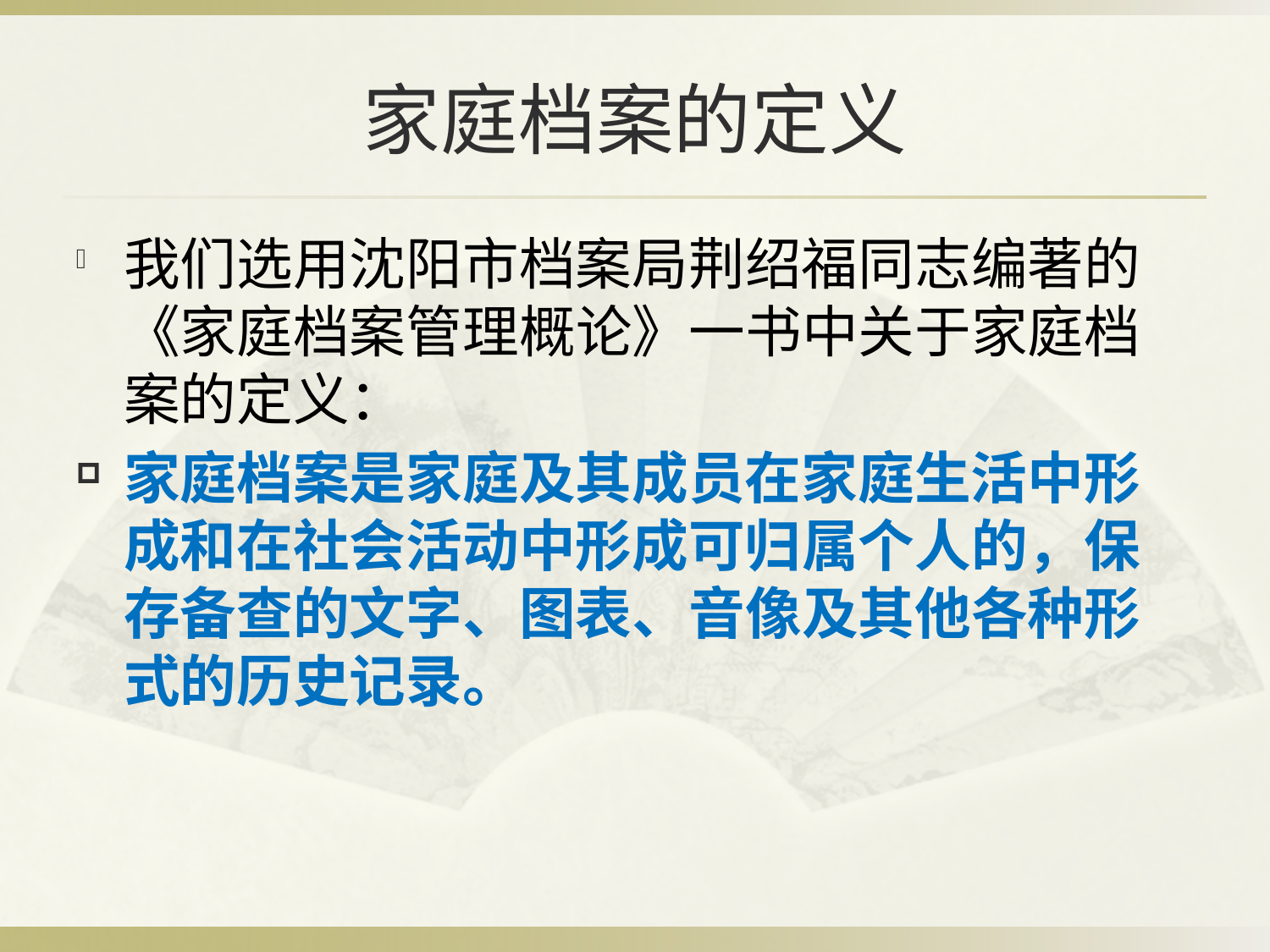

# 家庭档案的定义
我们选用沈阳市档案局荆绍福同志编著的《家庭档案管理概论》一书中关于家庭档案的定义：
家庭档案是家庭及其成员在家庭生活中形成和在社会活动中形成可归属个人的，保存备查的文字、图表、音像及其他各种形式的历史记录。
38